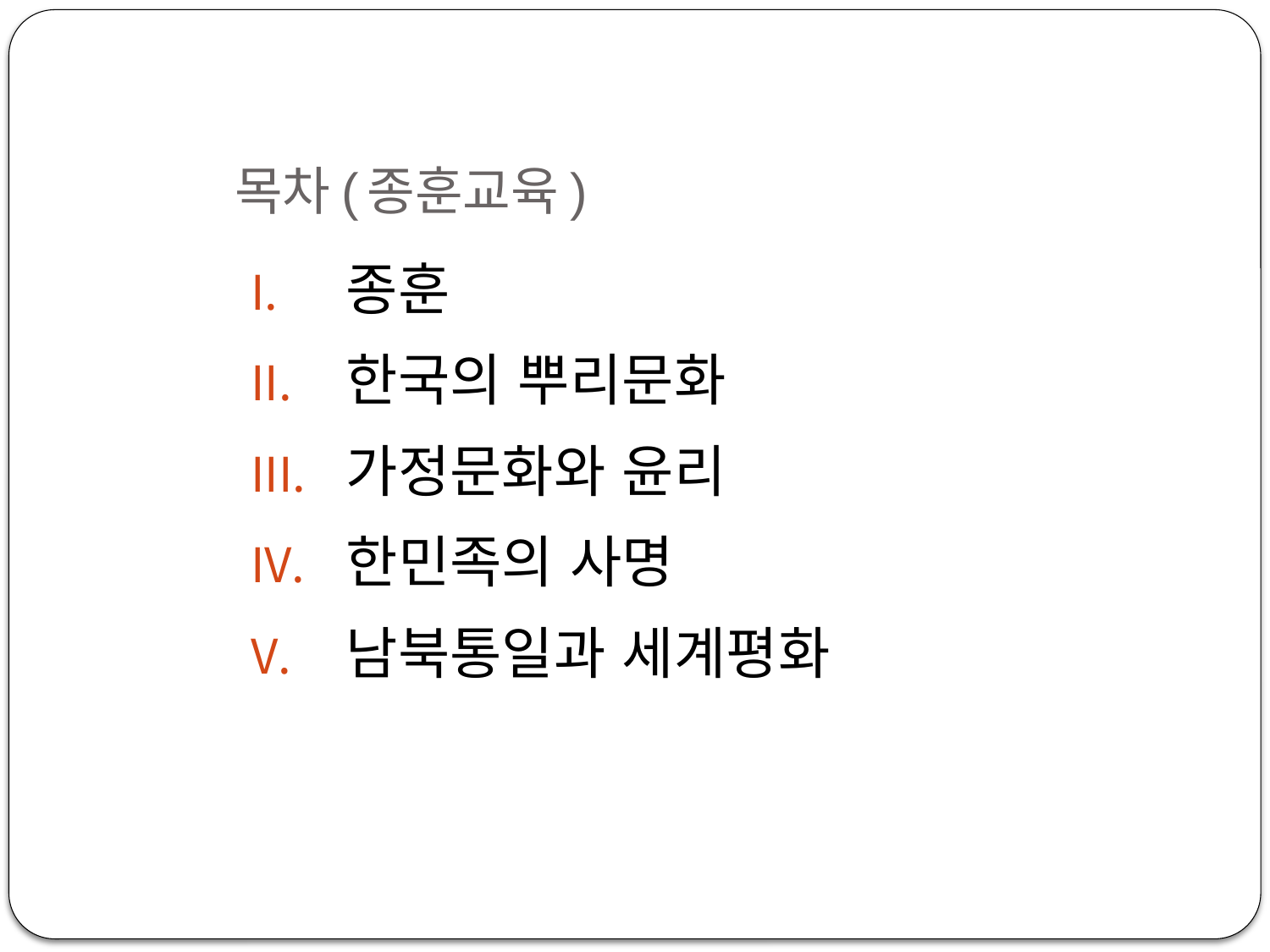

# 목차(종훈교육)
종훈
한국의 뿌리문화
가정문화와 윤리
한민족의 사명
남북통일과 세계평화